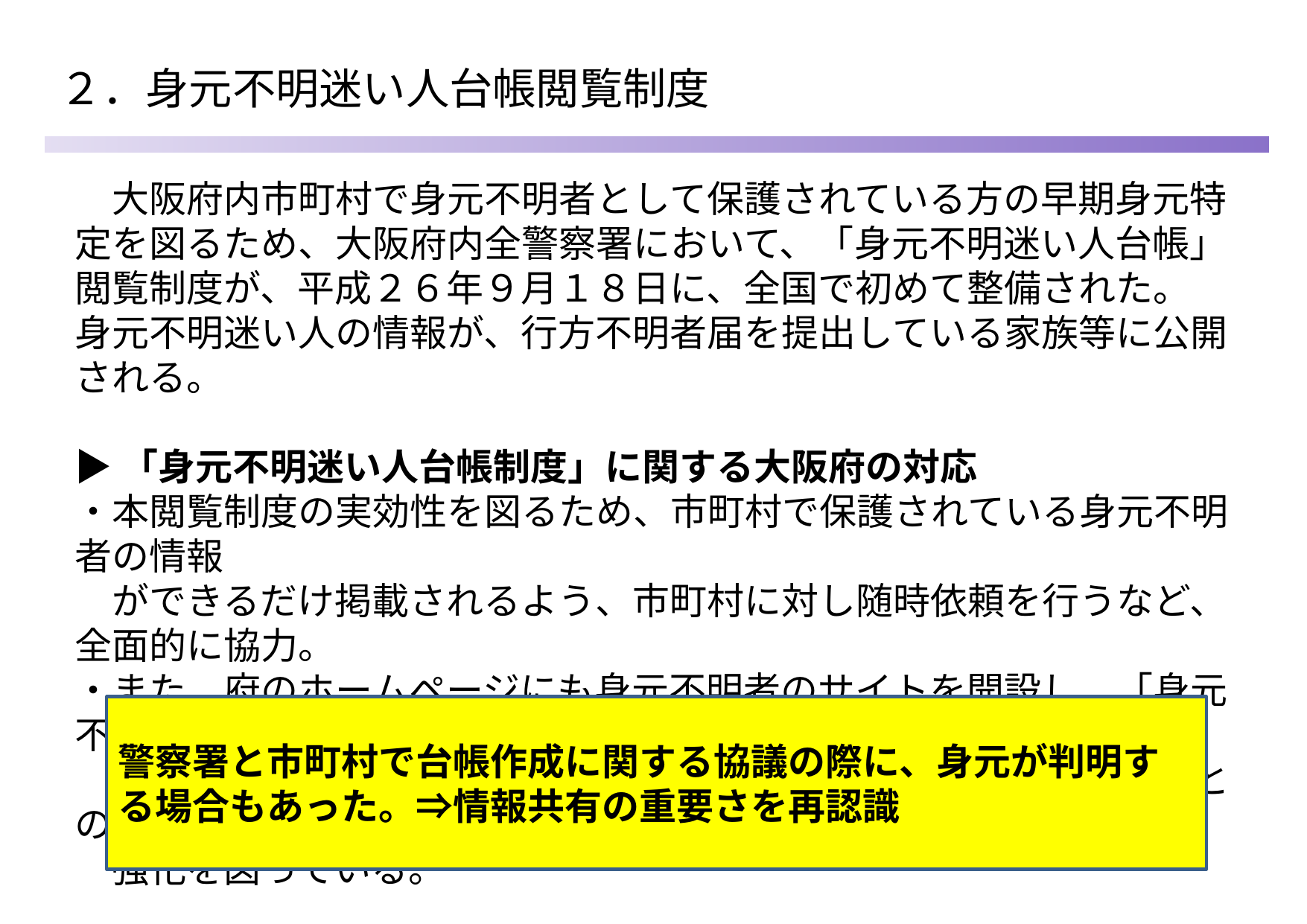

# ２．身元不明迷い人台帳閲覧制度

　大阪府内市町村で身元不明者として保護されている方の早期身元特定を図るため、大阪府内全警察署において、「身元不明迷い人台帳」閲覧制度が、平成２６年９月１８日に、全国で初めて整備された。
身元不明迷い人の情報が、行方不明者届を提出している家族等に公開される。

▶「身元不明迷い人台帳制度」に関する大阪府の対応
・本閲覧制度の実効性を図るため、市町村で保護されている身元不明者の情報
　ができるだけ掲載されるよう、市町村に対し随時依頼を行うなど、全面的に協力。
・また、府のホームページにも身元不明者のサイトを開設し、「身元不明迷い人台
　帳」閲覧制度に誘導し、府内市町村や大阪府警察本部（警察署）との連携
　強化を図っている。
警察署と市町村で台帳作成に関する協議の際に、身元が判明する場合もあった。⇒情報共有の重要さを再認識